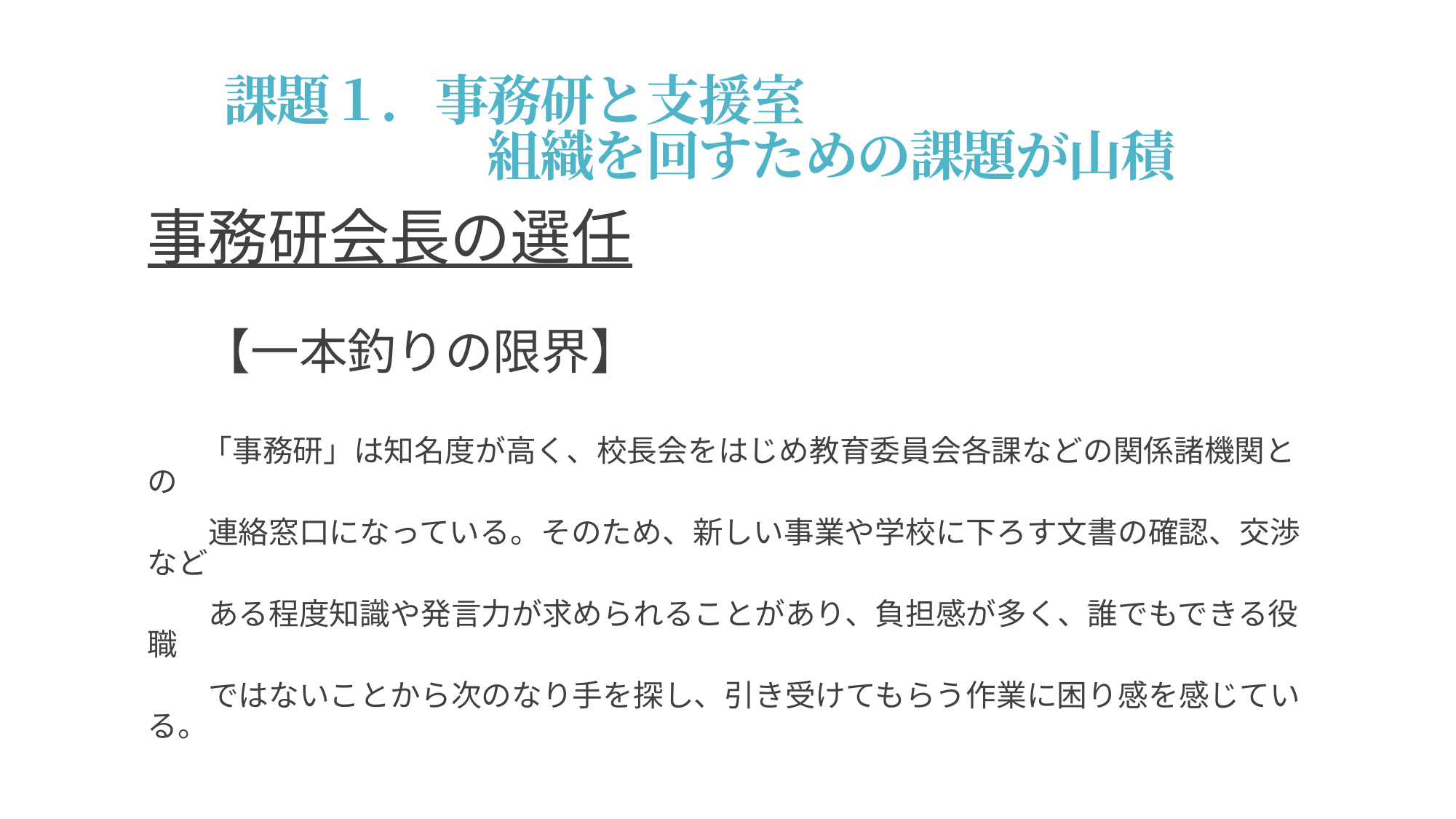

# 課題１．事務研と支援室 　　　　　組織を回すための課題が山積
事務研会長の選任

　　【一本釣りの限界】

　　「事務研」は知名度が高く、校長会をはじめ教育委員会各課などの関係諸機関との
　　連絡窓口になっている。そのため、新しい事業や学校に下ろす文書の確認、交渉など
　　ある程度知識や発言力が求められることがあり、負担感が多く、誰でもできる役職
　　ではないことから次のなり手を探し、引き受けてもらう作業に困り感を感じている。